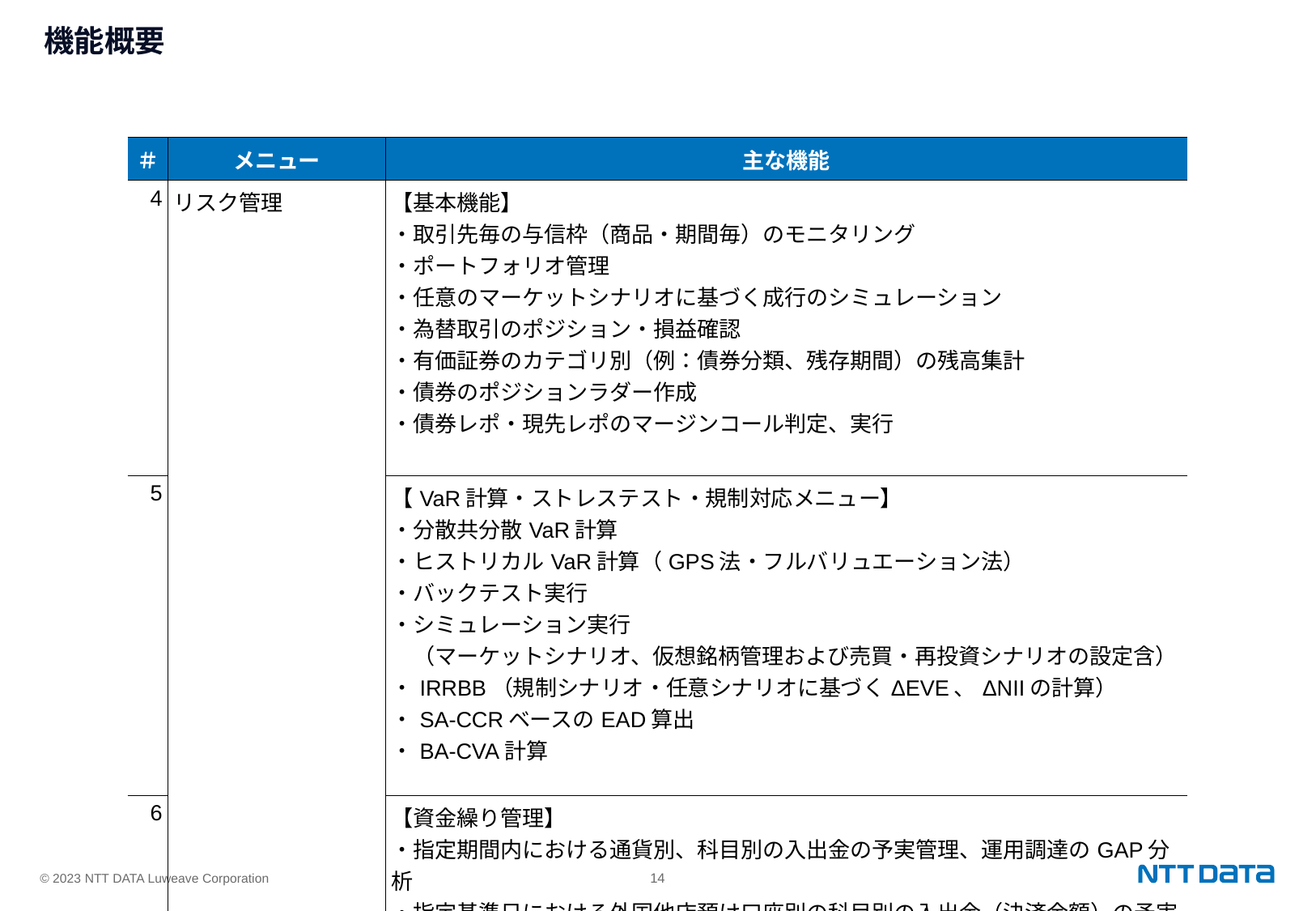

# 機能概要
| ＃ | メニュー | 主な機能 |
| --- | --- | --- |
| 4 | リスク管理 | 【基本機能】 ・取引先毎の与信枠（商品・期間毎）のモニタリング ・ポートフォリオ管理 ・任意のマーケットシナリオに基づく成行のシミュレーション ・為替取引のポジション・損益確認 ・有価証券のカテゴリ別（例：債券分類、残存期間）の残高集計 ・債券のポジションラダー作成 ・債券レポ・現先レポのマージンコール判定、実行 |
| 5 |  | 【VaR計算・ストレステスト・規制対応メニュー】 ・分散共分散VaR計算 ・ヒストリカルVaR計算（GPS法・フルバリュエーション法） ・バックテスト実行 ・シミュレーション実行 　（マーケットシナリオ、仮想銘柄管理および売買・再投資シナリオの設定含） ・IRRBB（規制シナリオ・任意シナリオに基づくΔEVE、ΔNIIの計算） ・SA-CCRベースのEAD算出 ・BA-CVA計算 |
| 6 |  | 【資金繰り管理】 ・指定期間内における通貨別、科目別の入出金の予実管理、運用調達のGAP分析 ・指定基準日における外国他店預け口座別の科目別の入出金（決済金額）の予実管理 |